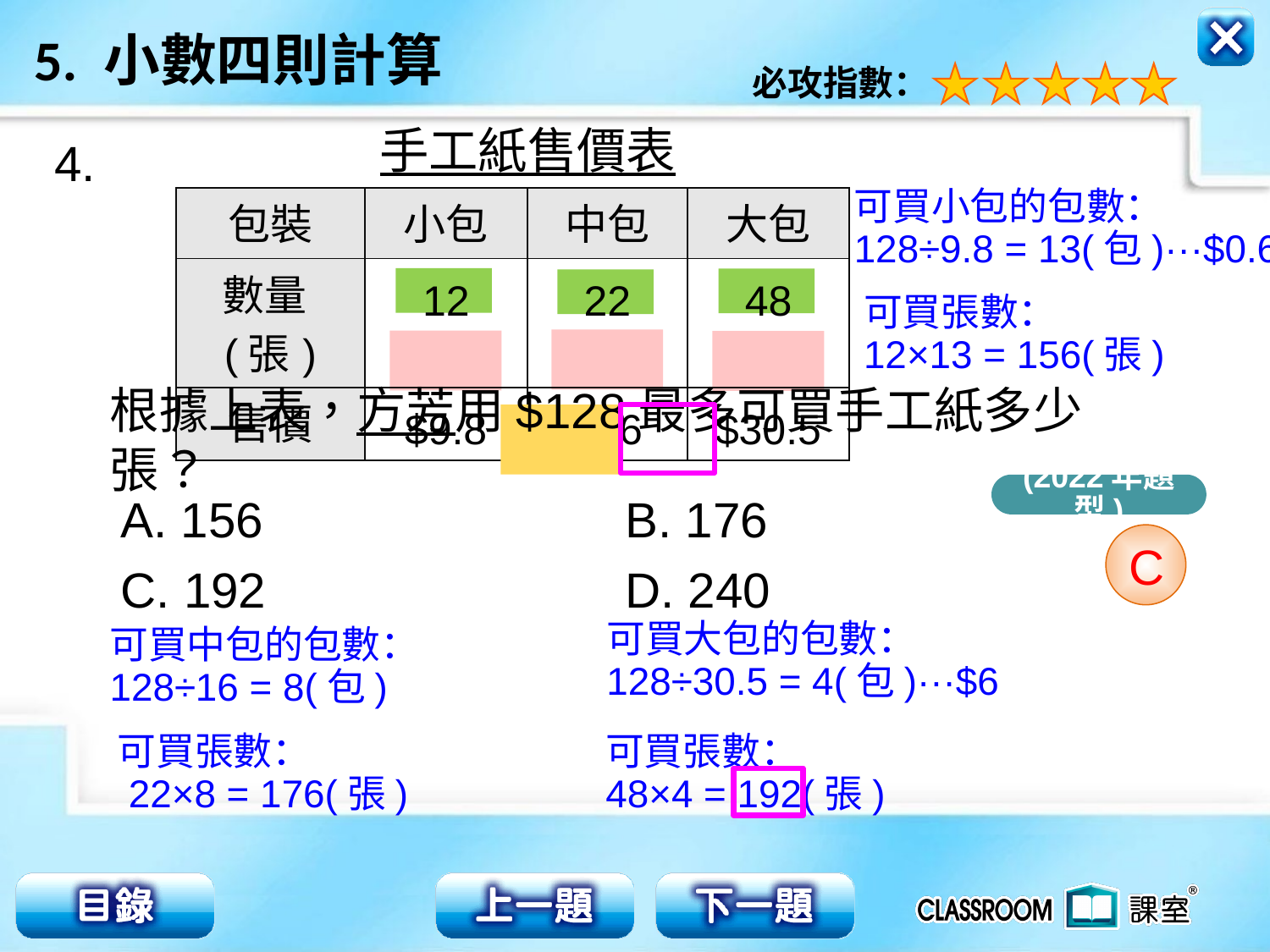

手工紙售價表
4.
可買小包的包數：
128÷9.8 = 13(包)···$0.6
| 包裝 | 小包 | 中包 | 大包 |
| --- | --- | --- | --- |
| 數量(張) | 12 | 22 | 48 |
| 售價 | $9.8 | $16 | $30.5 |

可買張數：
12×13 = 156(張)

根據上表，方芳用$128最多可買手工紙多少張？

(2022年題型)
A. 156 		         B. 176
C. 192 		         D. 240

C
可買大包的包數：
128÷30.5 = 4(包)···$6
可買中包的包數：
128÷16 = 8(包)
可買張數：
48×4 = 192(張)
可買張數：
 22×8 = 176(張)